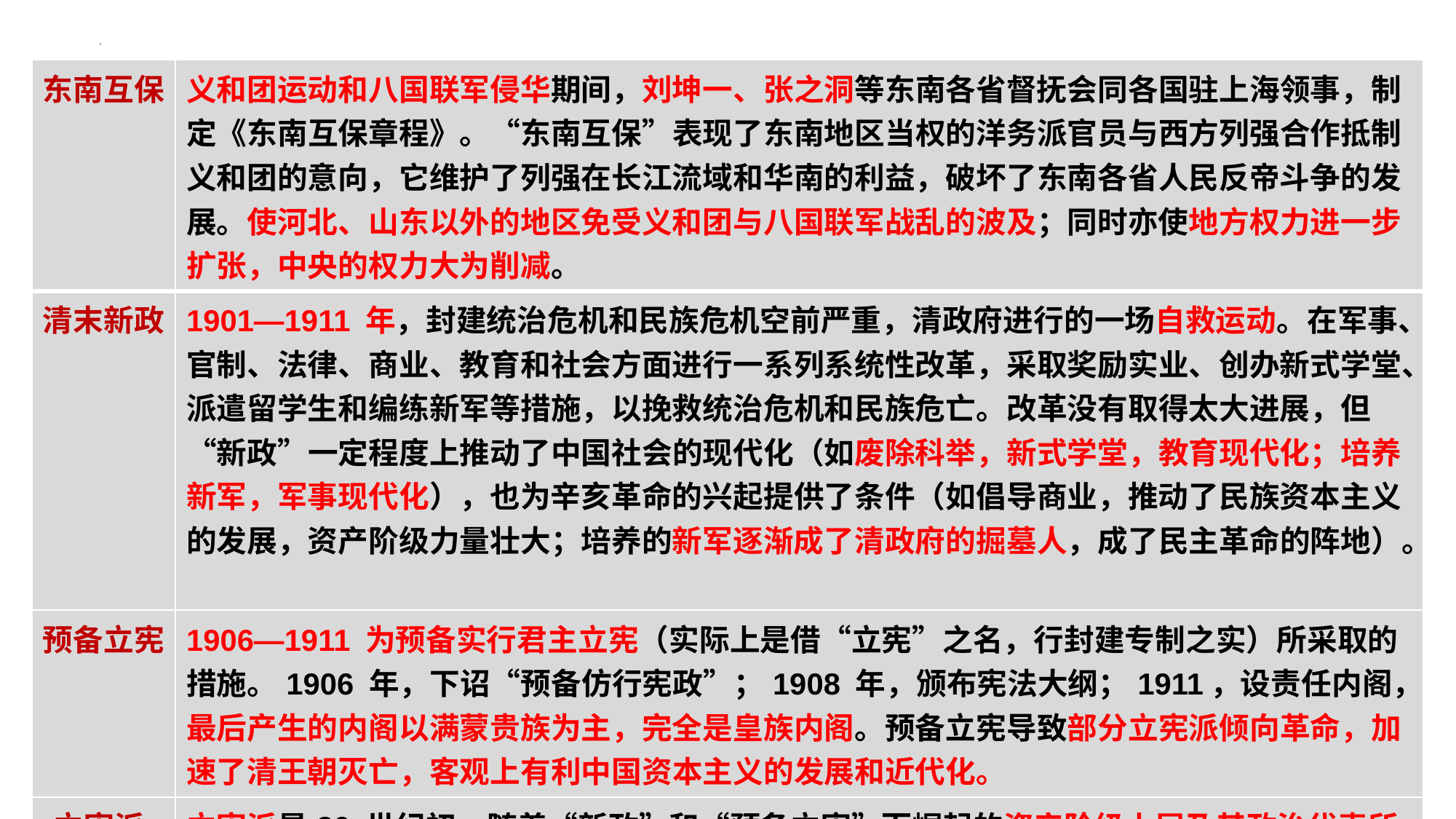

| 东南互保 | 义和团运动和八国联军侵华期间，刘坤一、张之洞等东南各省督抚会同各国驻上海领事，制定《东南互保章程》。“东南互保”表现了东南地区当权的洋务派官员与西方列强合作抵制义和团的意向，它维护了列强在长江流域和华南的利益，破坏了东南各省人民反帝斗争的发展。使河北、山东以外的地区免受义和团与八国联军战乱的波及；同时亦使地方权力进一步扩张，中央的权力大为削减。 |
| --- | --- |
| 清末新政 | 1901—1911 年，封建统治危机和民族危机空前严重，清政府进行的一场自救运动。在军事、官制、法律、商业、教育和社会方面进行一系列系统性改革，采取奖励实业、创办新式学堂、派遣留学生和编练新军等措施，以挽救统治危机和民族危亡。改革没有取得太大进展，但“新政”一定程度上推动了中国社会的现代化（如废除科举，新式学堂，教育现代化；培养新军，军事现代化），也为辛亥革命的兴起提供了条件（如倡导商业，推动了民族资本主义的发展，资产阶级力量壮大；培养的新军逐渐成了清政府的掘墓人，成了民主革命的阵地）。 |
| 预备立宪 | 1906—1911 为预备实行君主立宪（实际上是借“立宪”之名，行封建专制之实）所采取的措施。1906 年，下诏“预备仿行宪政”；1908 年，颁布宪法大纲；1911，设责任内阁，最后产生的内阁以满蒙贵族为主，完全是皇族内阁。预备立宪导致部分立宪派倾向革命，加速了清王朝灭亡，客观上有利中国资本主义的发展和近代化。 |
| 立宪派&革命派 | 立宪派是20 世纪初，随着“新政”和“预备立宪”而崛起的资产阶级上层及其政治代表所组成的政治派别，以张謇、梁启超等为代表，主张在中国实行宪政，既反对清朝统治，也反对革命，主张实行“君主立宪”。革命派即主张推翻清朝皇帝统治，实行民主共和。 |